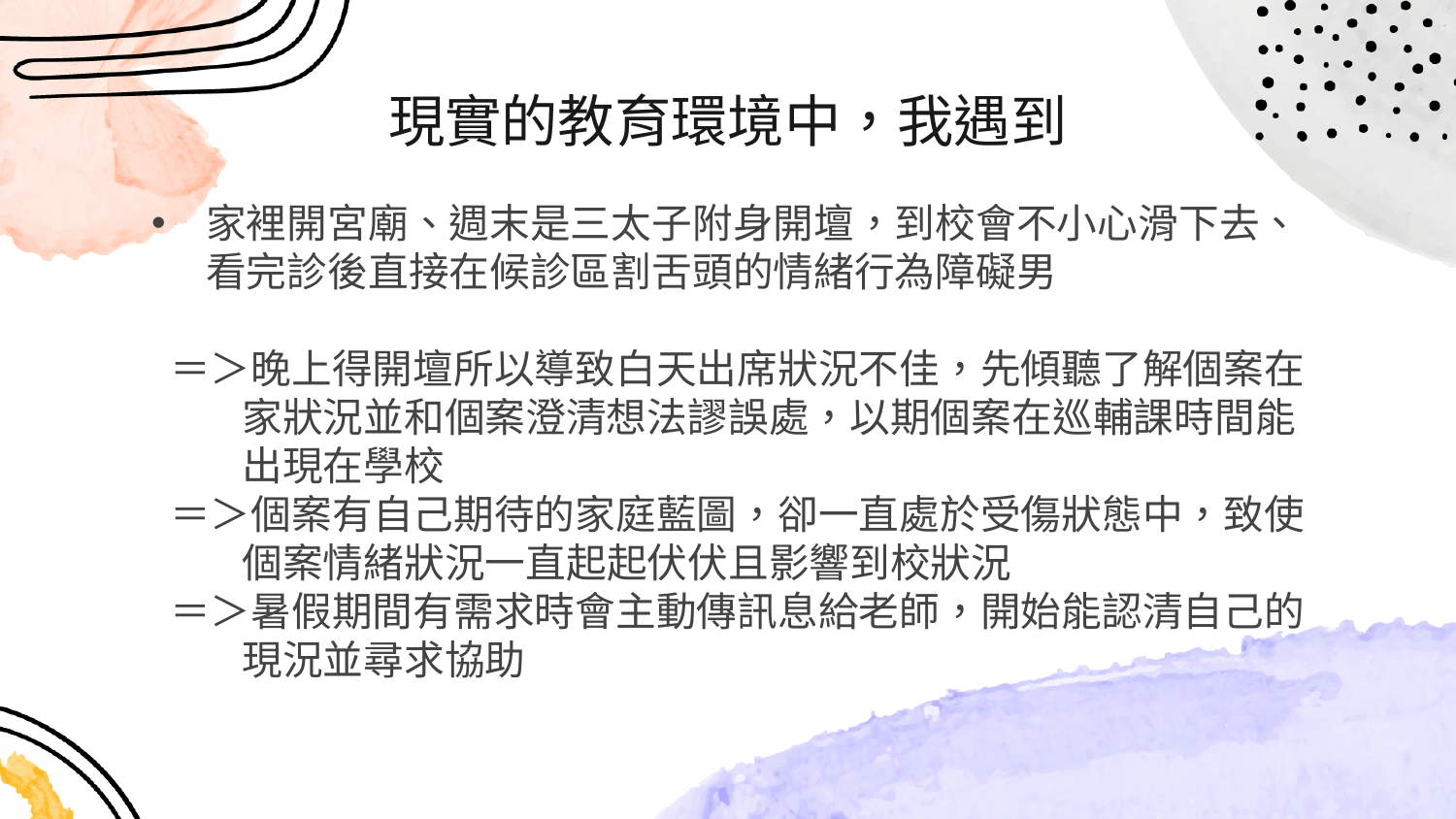

# 現實的教育環境中，我遇到
家裡開宮廟、週末是三太子附身開壇，到校會不小心滑下去、看完診後直接在候診區割舌頭的情緒行為障礙男

 ＝＞晚上得開壇所以導致白天出席狀況不佳，先傾聽了解個案在
         家狀況並和個案澄清想法謬誤處，以期個案在巡輔課時間能
         出現在學校
 ＝＞個案有自己期待的家庭藍圖，卻一直處於受傷狀態中，致使
         個案情緒狀況一直起起伏伏且影響到校狀況
 ＝＞暑假期間有需求時會主動傳訊息給老師，開始能認清自己的
         現況並尋求協助